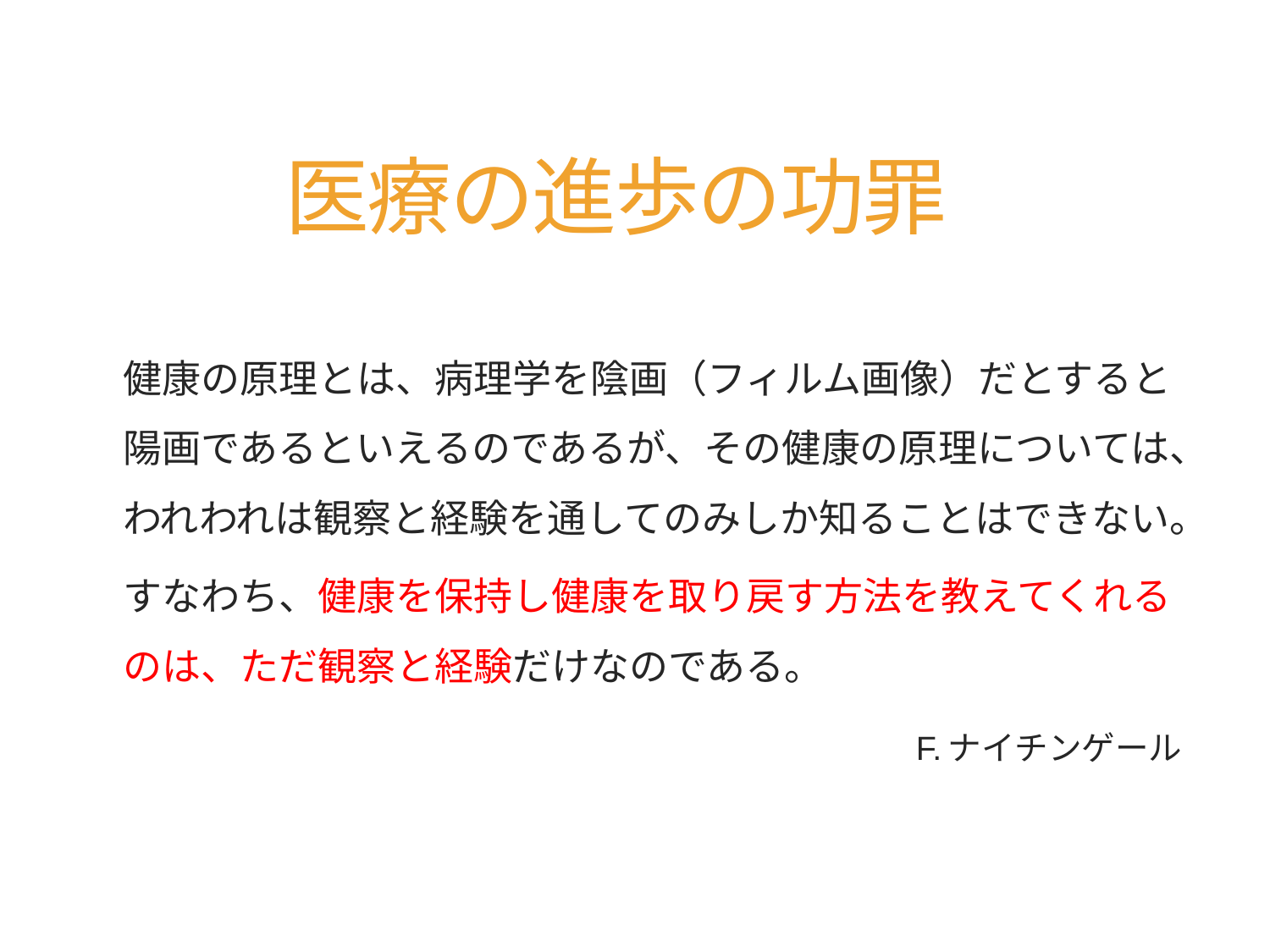

# 医療の進歩の功罪
健康の原理とは、病理学を陰画（フィルム画像）だとすると陽画であるといえるのであるが、その健康の原理については、われわれは観察と経験を通してのみしか知ることはできない。
すなわち、健康を保持し健康を取り戻す方法を教えてくれるのは、ただ観察と経験だけなのである。
F.ナイチンゲール